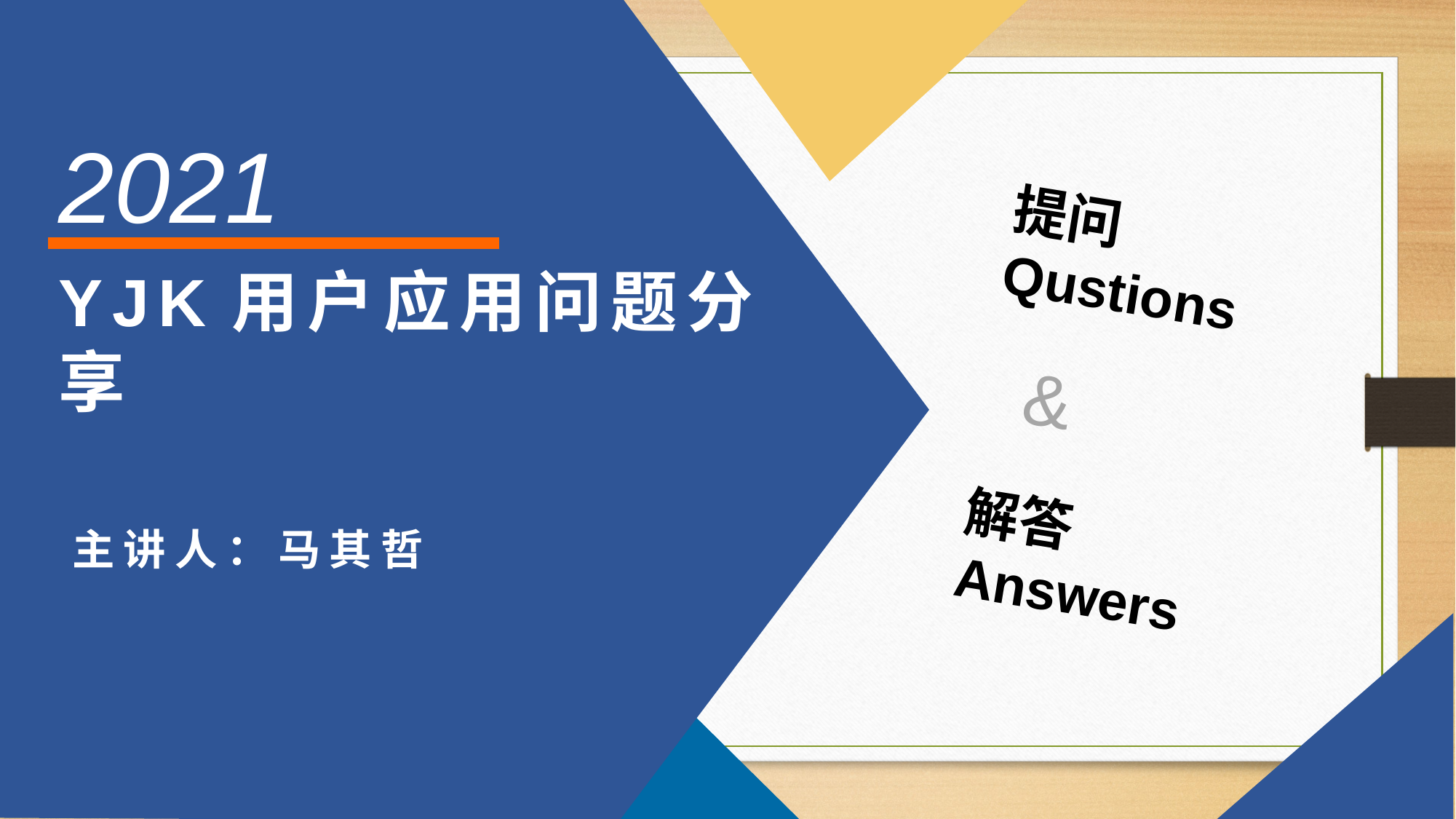

2021
提问
Qustions

解答
Answers

YJK用户应用问题分享
&
主讲人：马其哲